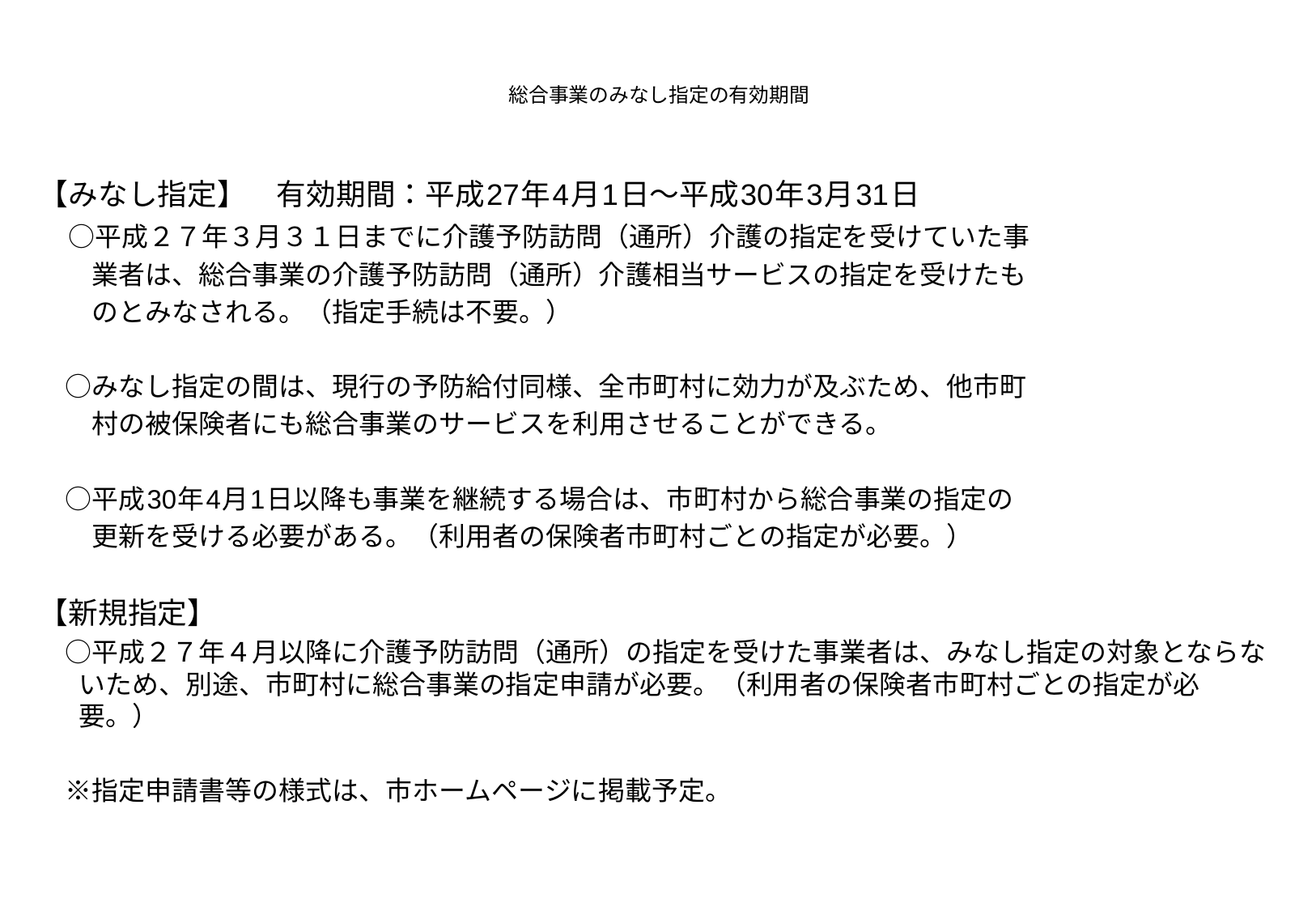

# 総合事業のみなし指定の有効期間

【みなし指定】　有効期間：平成27年4月1日～平成30年3月31日
　○平成２７年３月３１日までに介護予防訪問（通所）介護の指定を受けていた事
　　業者は、総合事業の介護予防訪問（通所）介護相当サービスの指定を受けたも
　　のとみなされる。（指定手続は不要。）

　○みなし指定の間は、現行の予防給付同様、全市町村に効力が及ぶため、他市町
　　村の被保険者にも総合事業のサービスを利用させることができる。

　○平成30年4月1日以降も事業を継続する場合は、市町村から総合事業の指定の
　　更新を受ける必要がある。（利用者の保険者市町村ごとの指定が必要。）

【新規指定】
　○平成２７年４月以降に介護予防訪問（通所）の指定を受けた事業者は、みなし指定の対象とならないため、別途、市町村に総合事業の指定申請が必要。（利用者の保険者市町村ごとの指定が必要。）

　※指定申請書等の様式は、市ホームページに掲載予定。